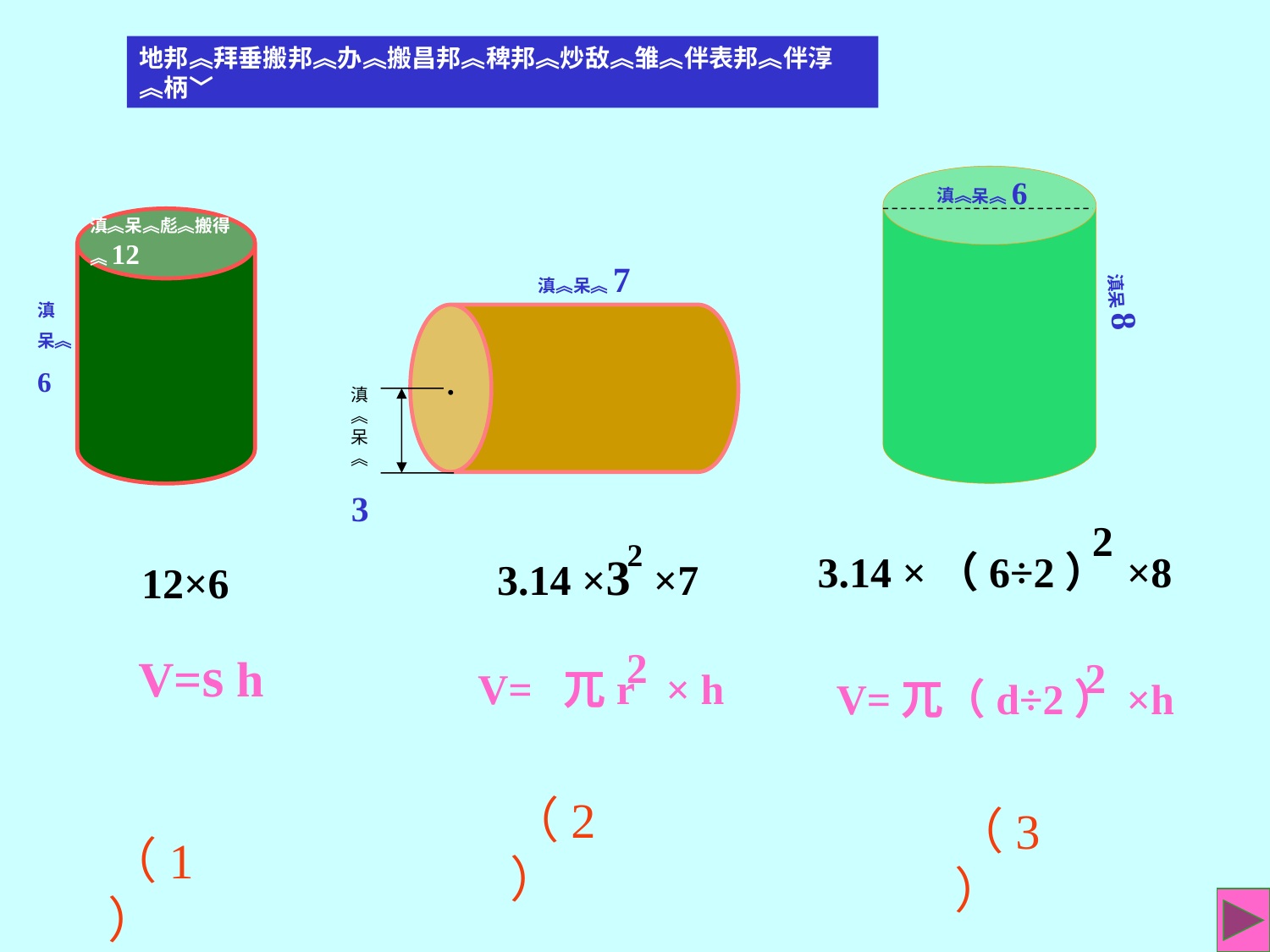

地邦︽拜垂搬邦︽办︽搬昌邦︽稗邦︽炒敌︽雏︽伴表邦︽伴淳︽柄﹀

滇︽呆︽彪︽搬得︽12
滇
呆︽
6

    滇︽呆︽7
.
滇︽呆︽
3

滇︽呆︽6

滇呆8

2
3.14 ×（6÷2） ×8
2
3.14 ×3  ×7
12×6
V=s h
2
V=  兀r   × h

2
V=兀（d÷2）×h
 （1）
（2）
（3）